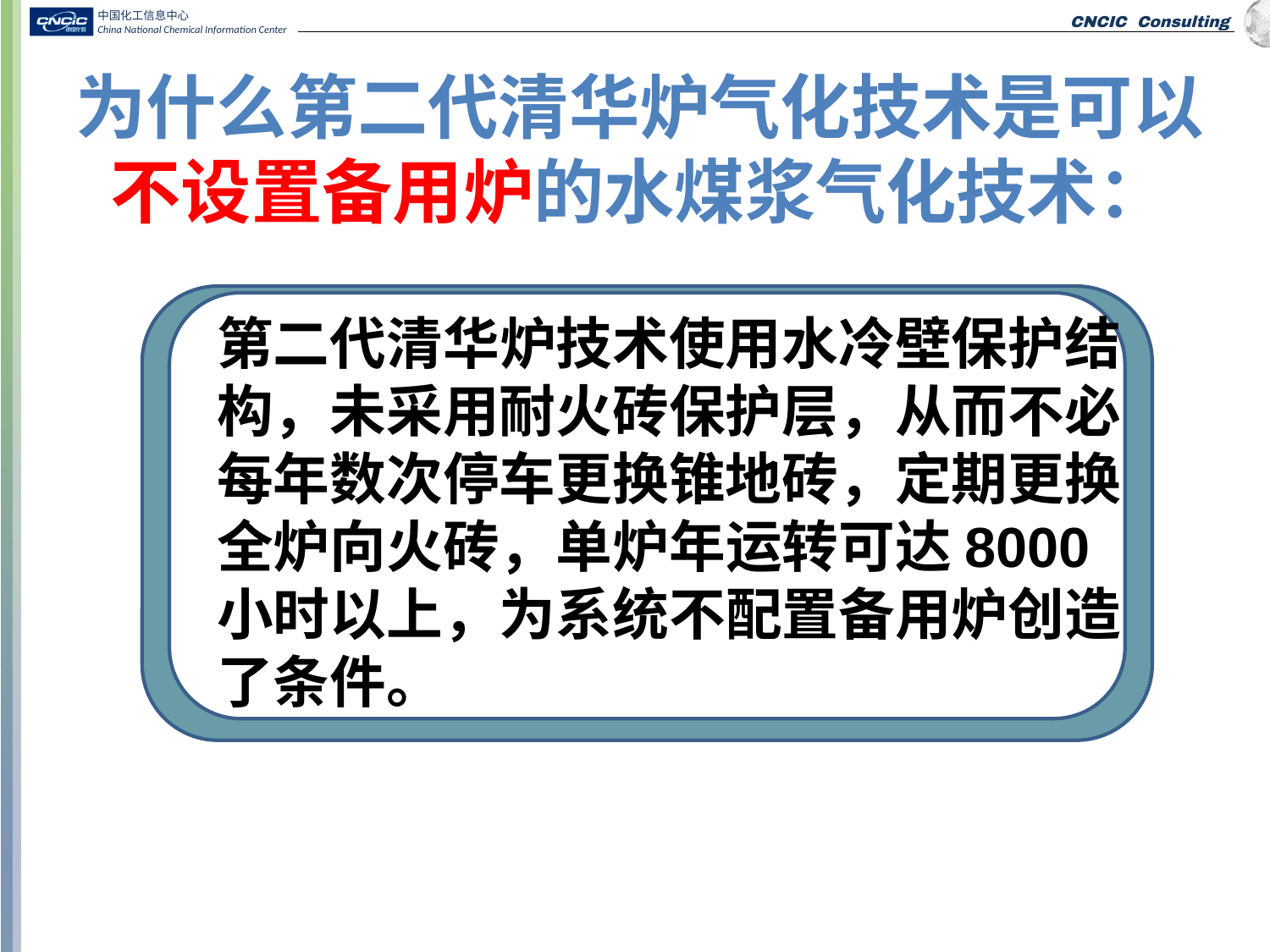

为什么第二代清华炉气化技术是可以
不设置备用炉的水煤浆气化技术：

第二代清华炉技术使用水冷壁保护结构，未采用耐火砖保护层，从而不必每年数次停车更换锥地砖，定期更换全炉向火砖，单炉年运转可达8000小时以上，为系统不配置备用炉创造了条件。